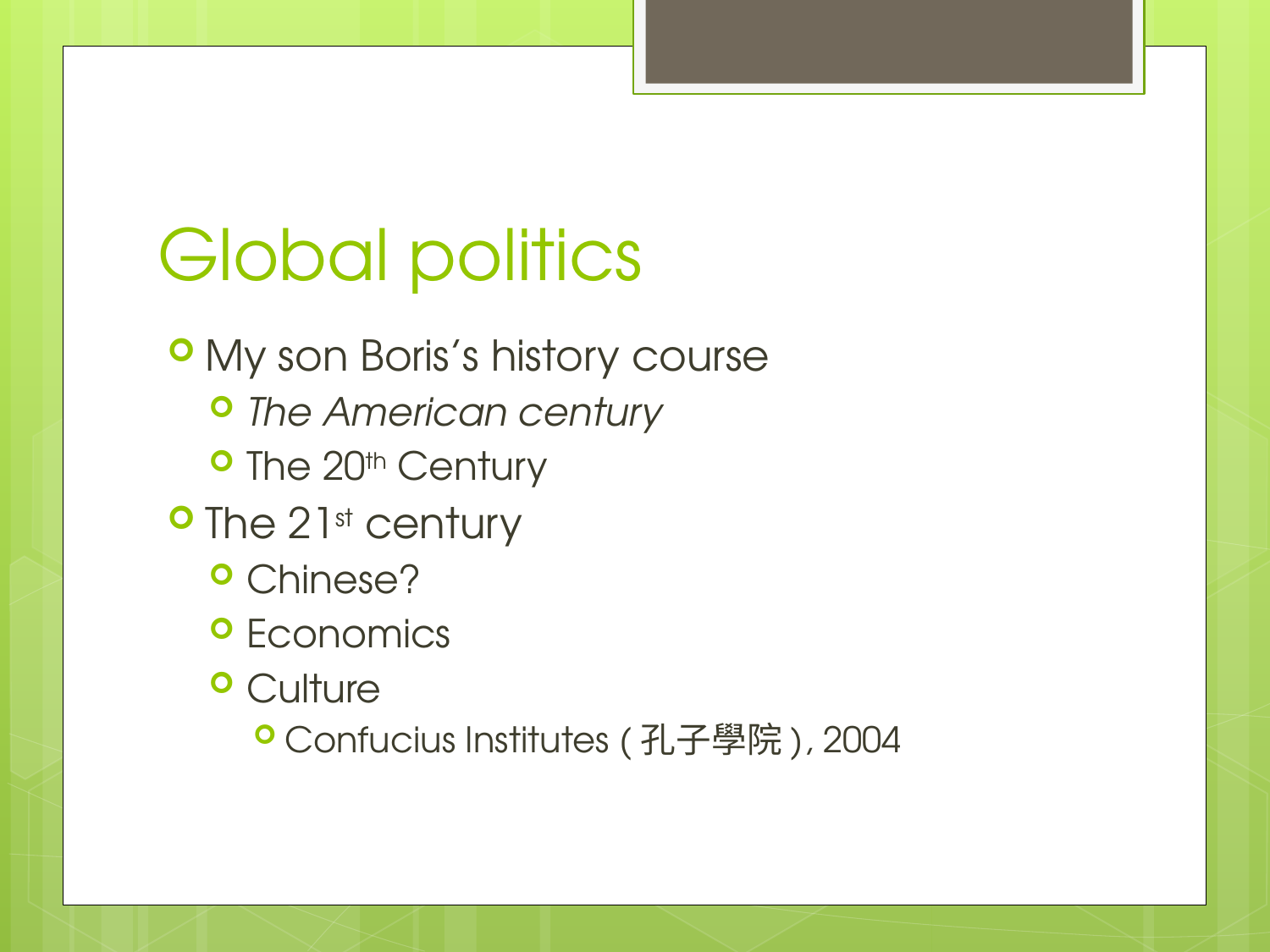

# Global politics
My son Boris’s history course
The American century
The 20th Century
The 21st century
Chinese?
Economics
Culture
Confucius Institutes (孔子學院), 2004